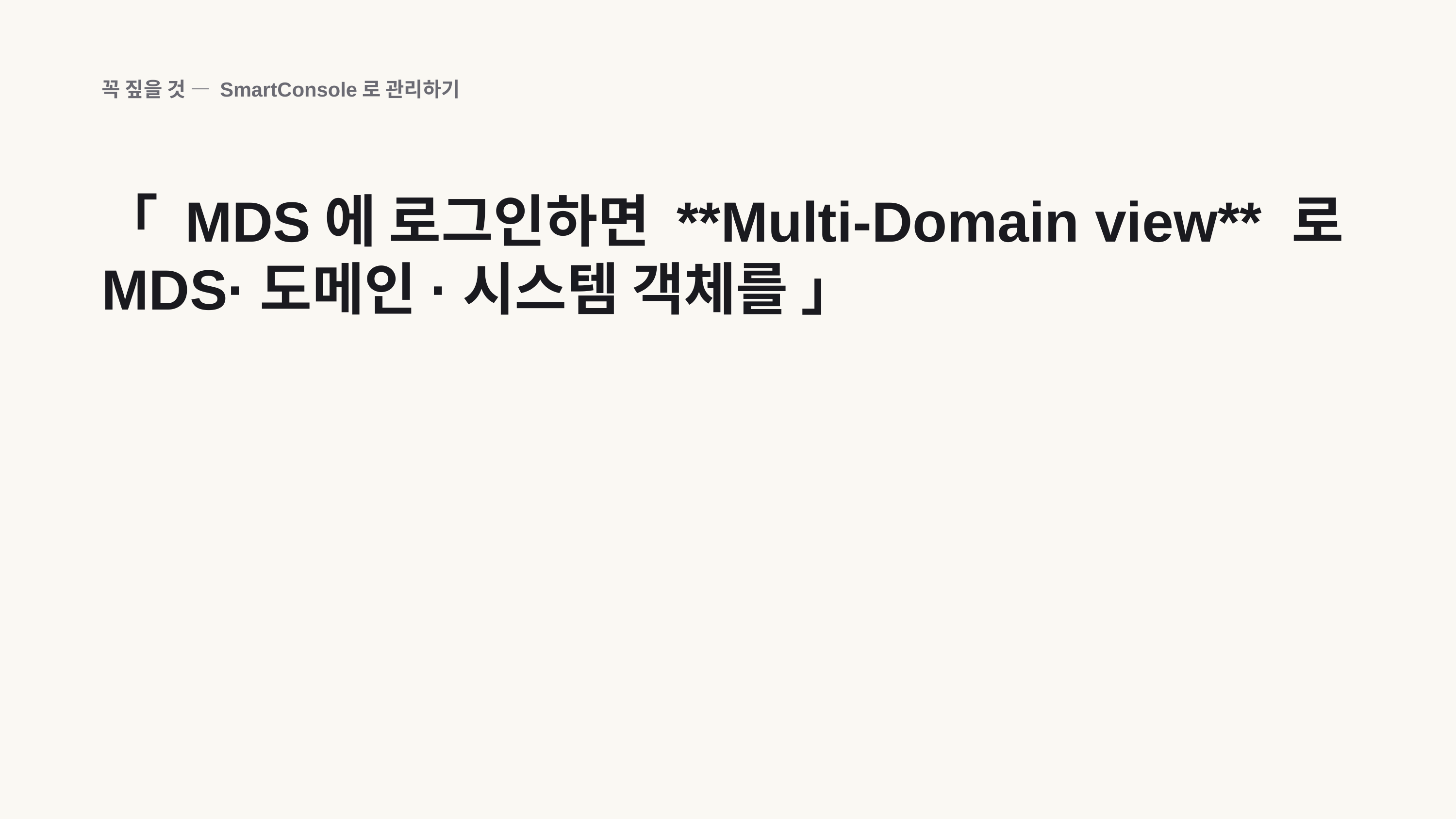

꼭 짚을 것 — SmartConsole로 관리하기
「 MDS에 로그인하면 **Multi-Domain view** 로 MDS·도메인·시스템 객체를 」